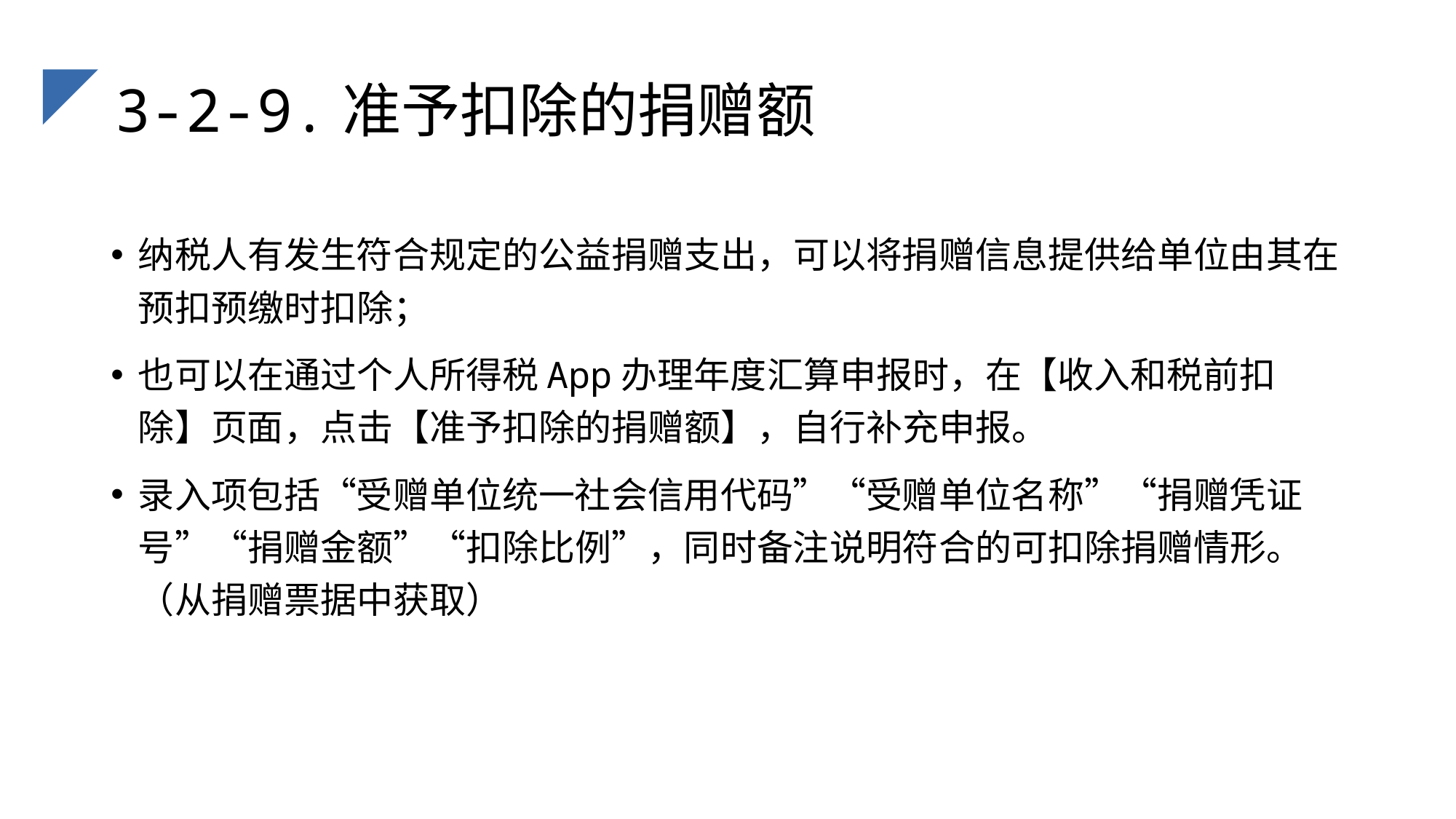

# 3-2-9.准予扣除的捐赠额
纳税人有发生符合规定的公益捐赠支出，可以将捐赠信息提供给单位由其在预扣预缴时扣除；
也可以在通过个人所得税App办理年度汇算申报时，在【收入和税前扣除】页面，点击【准予扣除的捐赠额】，自行补充申报。
录入项包括“受赠单位统一社会信用代码”“受赠单位名称”“捐赠凭证号”“捐赠金额”“扣除比例”，同时备注说明符合的可扣除捐赠情形。（从捐赠票据中获取）